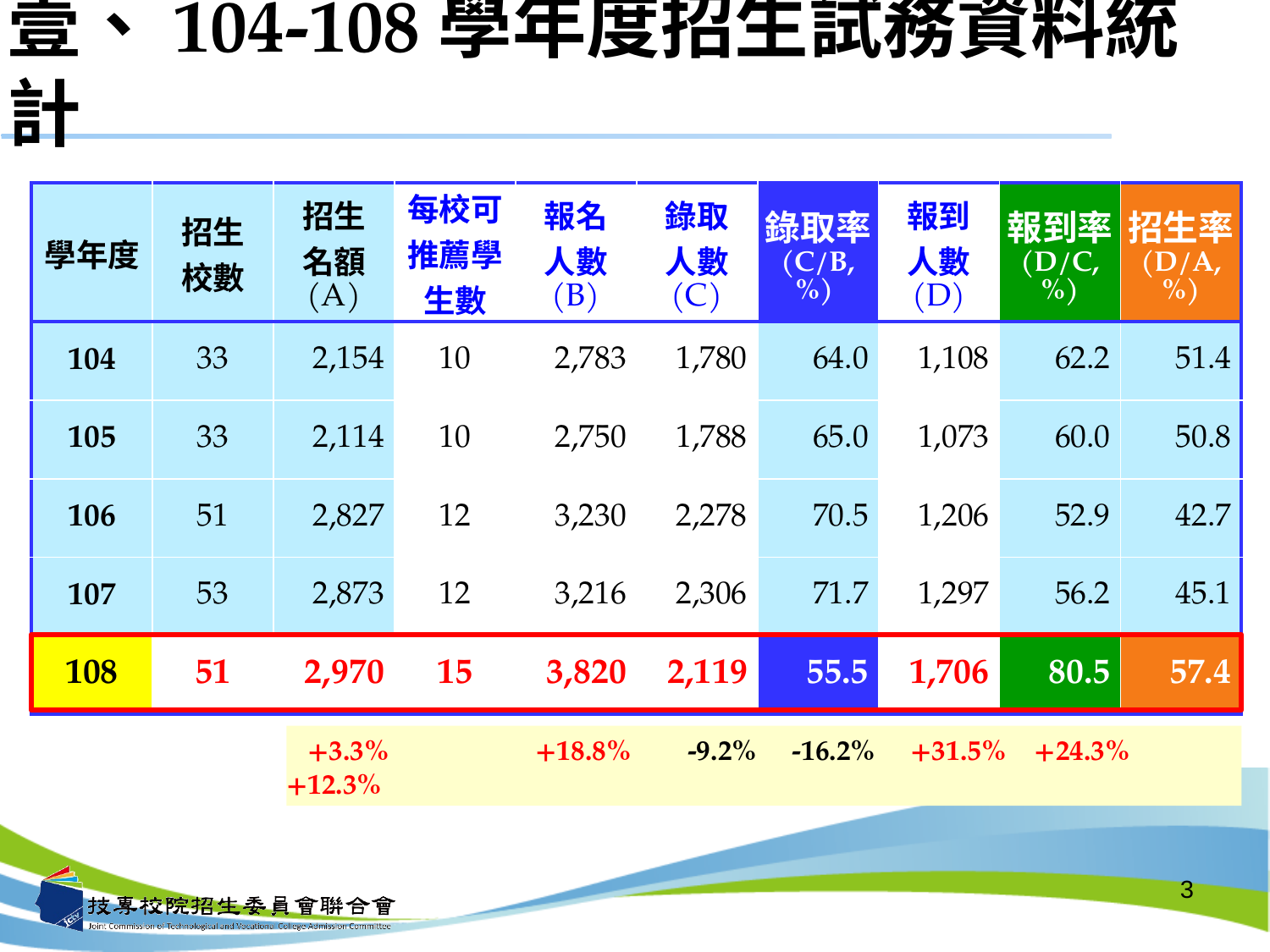

# 壹、104-108學年度招生試務資料統計
| 學年度 | 招生 校數 | 招生 名額 (A) | 每校可推薦學生數 | 報名 人數 (B) | 錄取 人數 (C) | 錄取率 (C/B, %) | 報到 人數 (D) | 報到率 (D/C, %) | 招生率 (D/A, %) |
| --- | --- | --- | --- | --- | --- | --- | --- | --- | --- |
| 104 | 33 | 2,154 | 10 | 2,783 | 1,780 | 64.0 | 1,108 | 62.2 | 51.4 |
| 105 | 33 | 2,114 | 10 | 2,750 | 1,788 | 65.0 | 1,073 | 60.0 | 50.8 |
| 106 | 51 | 2,827 | 12 | 3,230 | 2,278 | 70.5 | 1,206 | 52.9 | 42.7 |
| 107 | 53 | 2,873 | 12 | 3,216 | 2,306 | 71.7 | 1,297 | 56.2 | 45.1 |
| 108 | 51 | 2,970 | 15 | 3,820 | 2,119 | 55.5 | 1,706 | 80.5 | 57.4 |

   +3.3%                     +18.8%        -9.2%     -16.2%     +31.5%    +24.3%    +12.3%
3